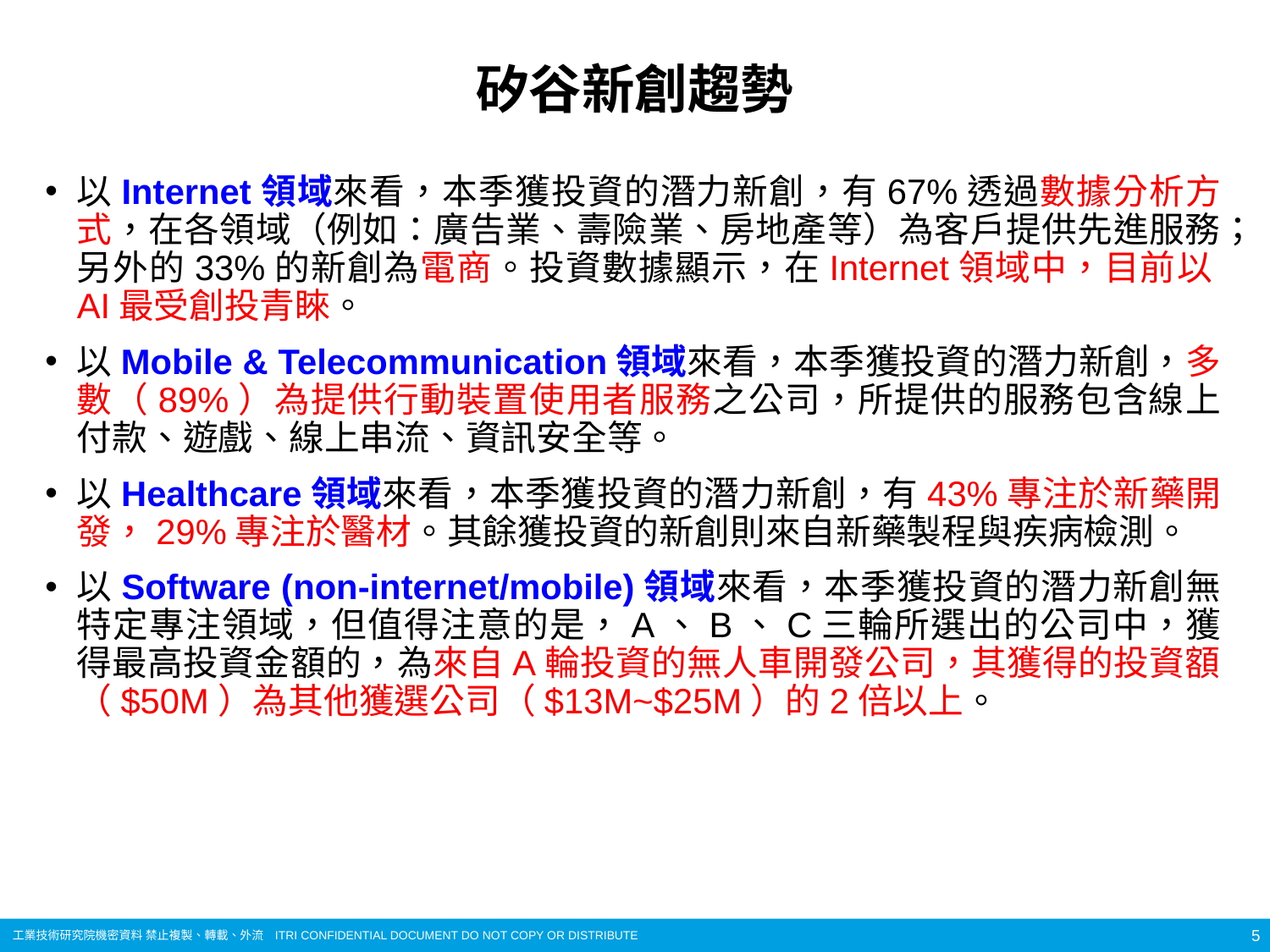

# 矽谷新創趨勢
以Internet領域來看，本季獲投資的潛力新創，有67%透過數據分析方式，在各領域（例如：廣告業、壽險業、房地產等）為客戶提供先進服務；另外的33%的新創為電商。投資數據顯示，在Internet領域中，目前以AI最受創投青睞。
以Mobile & Telecommunication領域來看，本季獲投資的潛力新創，多數（89%）為提供行動裝置使用者服務之公司，所提供的服務包含線上付款、遊戲、線上串流、資訊安全等。
以Healthcare領域來看，本季獲投資的潛力新創，有43%專注於新藥開發，29%專注於醫材。其餘獲投資的新創則來自新藥製程與疾病檢測。
以Software (non-internet/mobile)領域來看，本季獲投資的潛力新創無特定專注領域，但值得注意的是，A、B、C三輪所選出的公司中，獲得最高投資金額的，為來自A輪投資的無人車開發公司，其獲得的投資額（$50M）為其他獲選公司（$13M~$25M）的2倍以上。